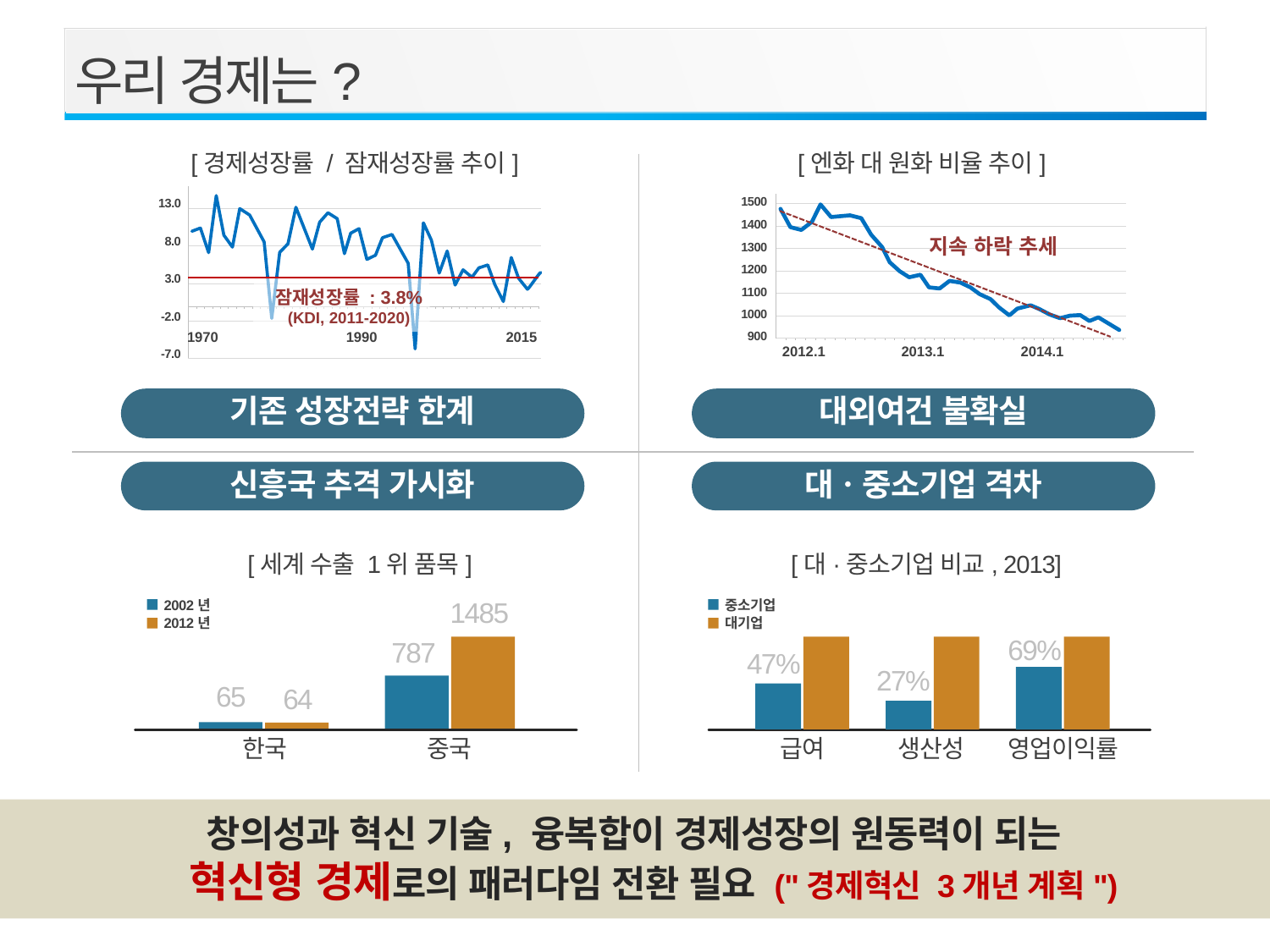

우리 경제는?
[경제성장률 / 잠재성장률 추이]
[엔화 대 원화 비율 추이]
13.0

8.0
3.0

잠재성장률 : 3.8%
(KDI, 2011-2020)
-2.0
1970
1990
2015
-7.0
1500

1400
지속 하락 추세
1300
1200
1100
1000
900
2013.1
2014.1
2012.1

기존 성장전략 한계

대외여건 불확실

신흥국 추격 가시화

대ㆍ중소기업 격차
[세계 수출 1위 품목]
1485
2002년

2012년

787

65
64

한국
중국

[대·중소기업 비교, 2013]
중소기업

대기업

69%

47%
27%
급여
생산성
영업이익률

창의성과 혁신 기술, 융복합이 경제성장의 원동력이 되는
   혁신형 경제로의 패러다임 전환 필요 ("경제혁신 3개년 계획")